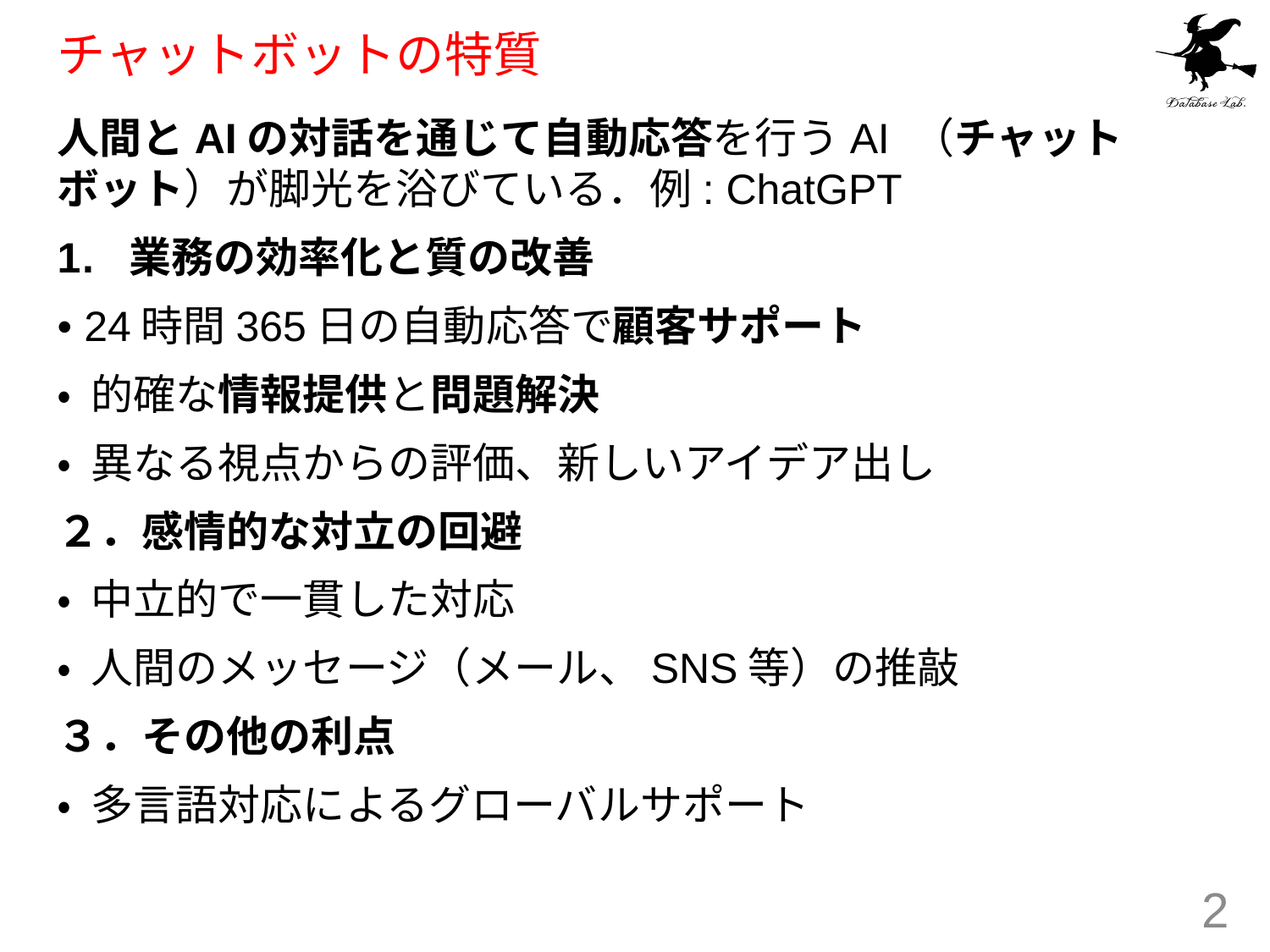

# チャットボットの特質
人間とAIの対話を通じて自動応答を行うAI （チャットボット）が脚光を浴びている．例: ChatGPT
業務の効率化と質の改善
• 24時間365日の自動応答で顧客サポート
• 的確な情報提供と問題解決
• 異なる視点からの評価、新しいアイデア出し
２．感情的な対立の回避
• 中立的で一貫した対応
• 人間のメッセージ（メール、SNS等）の推敲
３．その他の利点
• 多言語対応によるグローバルサポート
2